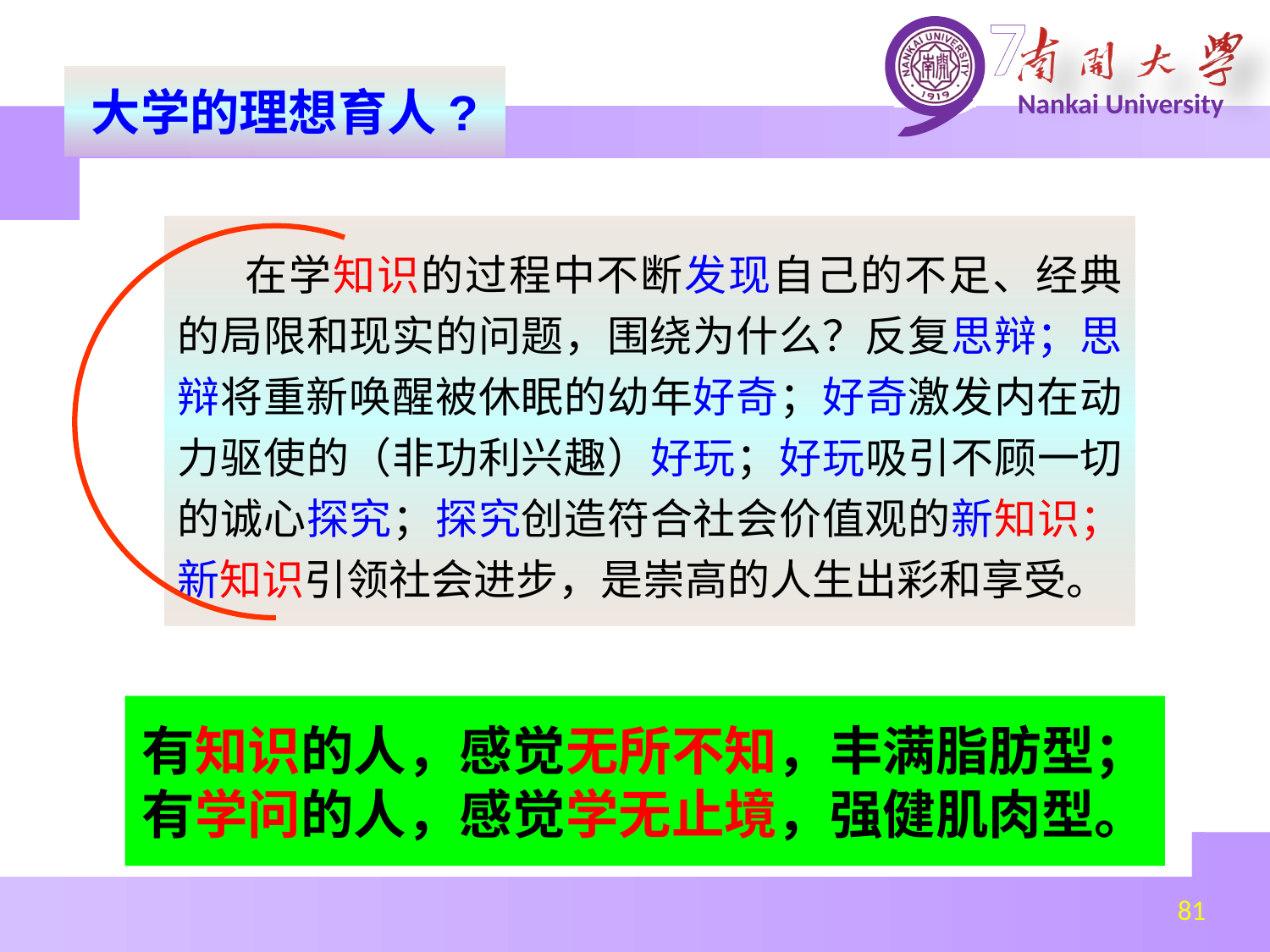

大学的理想育人?

     在学知识的过程中不断发现自己的不足、经典的局限和现实的问题，围绕为什么？反复思辩；思辩将重新唤醒被休眠的幼年好奇；好奇激发内在动力驱使的（非功利兴趣）好玩；好玩吸引不顾一切的诚心探究；探究创造符合社会价值观的新知识；新知识引领社会进步，是崇高的人生出彩和享受。

有知识的人，感觉无所不知，丰满脂肪型；
有学问的人，感觉学无止境，强健肌肉型。